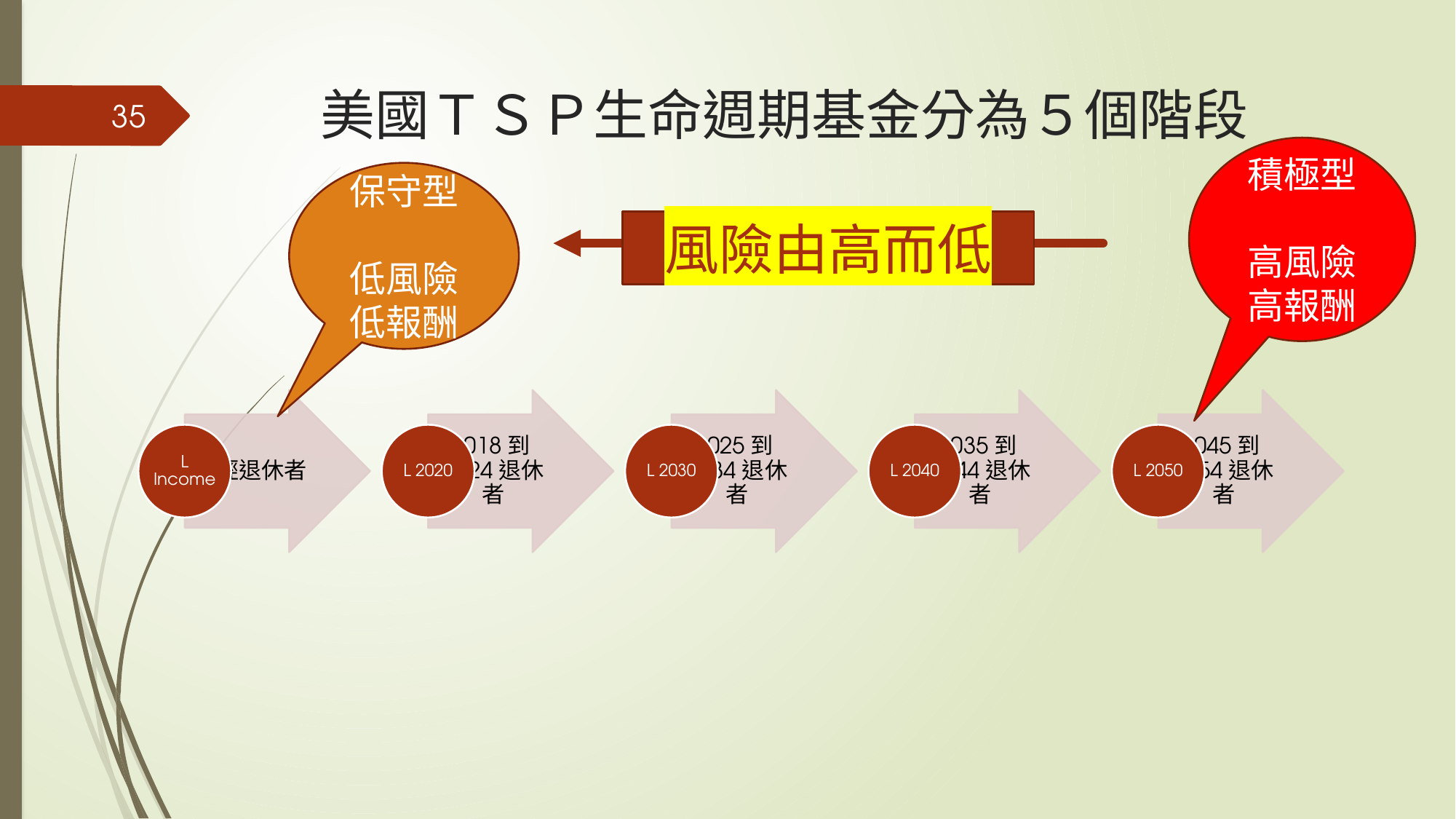

# 美國ＴＳＰ生命週期基金分為５個階段
35
積極型

高風險
高報酬
已經退休者
L Income
2018到2024退休者
L 2020
2025到2034退休者
L 2030
2035到2044退休者
L 2040
2045到2054退休者
L 2050
保守型

低風險低報酬
風險由高而低